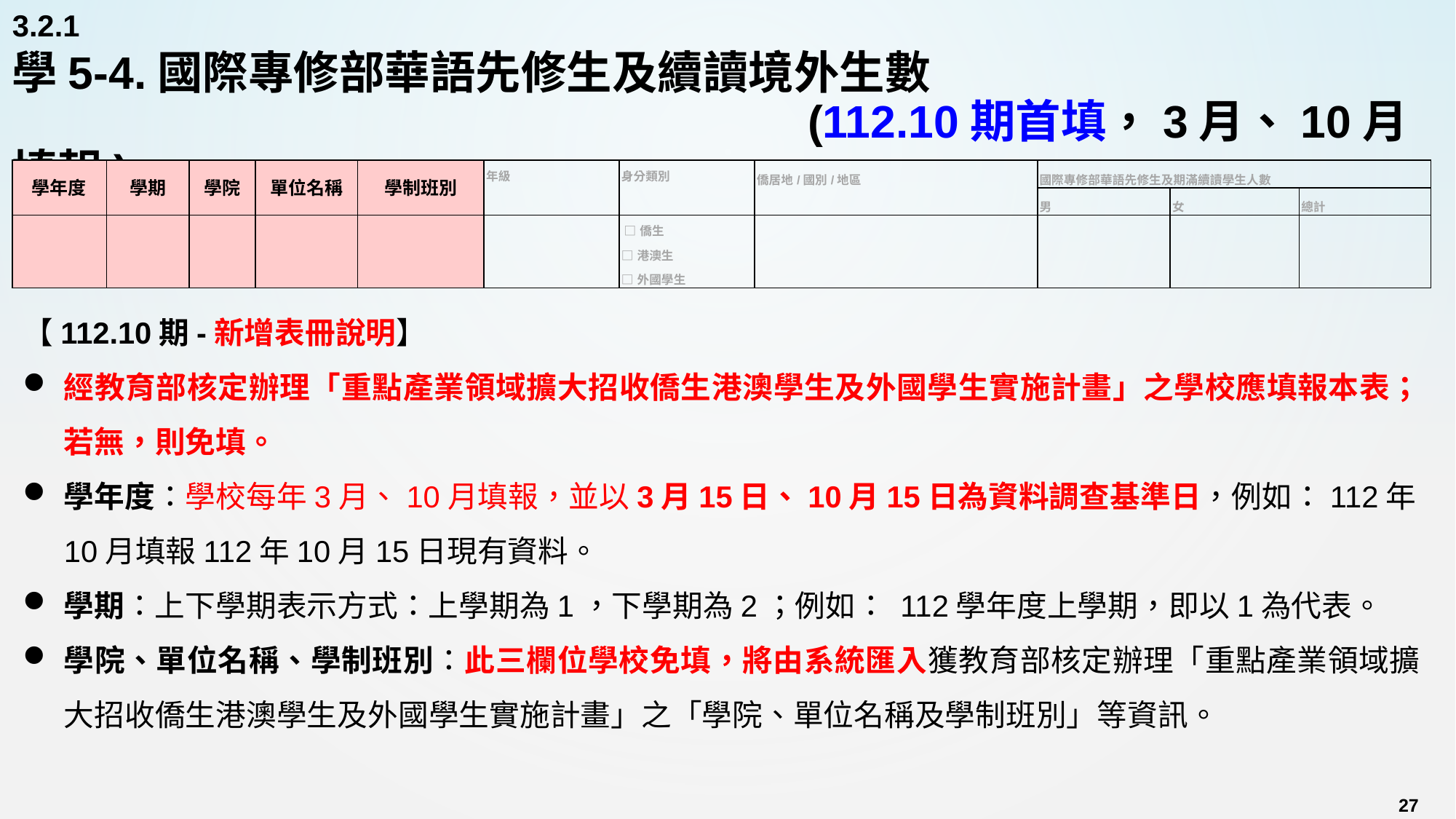

3.2.1
# 學5-4.國際專修部華語先修生及續讀境外生數 (112.10期首填，3月、10月填報)
| 學年度 | 學期 | 學院 | 單位名稱 | 學制班別 | 年級 | 身分類別 | 僑居地/國別/地區 | 國際專修部華語先修生及期滿續讀學生人數 |  |  |
| --- | --- | --- | --- | --- | --- | --- | --- | --- | --- | --- |
|  |  |  |  |  |  |  |  | 男 | 女 | 總計 |
|  |  |  |  |  |  | □僑生 □港澳生 □外國學生 |  |  |  |  |
【112.10期-新增表冊說明】
經教育部核定辦理「重點產業領域擴大招收僑生港澳學生及外國學生實施計畫」之學校應填報本表；若無，則免填。
學年度：學校每年3月、10月填報，並以3月15日、10月15日為資料調查基準日，例如：112年10月填報112年10月15日現有資料。
學期：上下學期表示方式：上學期為1，下學期為2；例如： 112學年度上學期，即以1為代表。
學院、單位名稱、學制班別：此三欄位學校免填，將由系統匯入獲教育部核定辦理「重點產業領域擴大招收僑生港澳學生及外國學生實施計畫」之「學院、單位名稱及學制班別」等資訊。